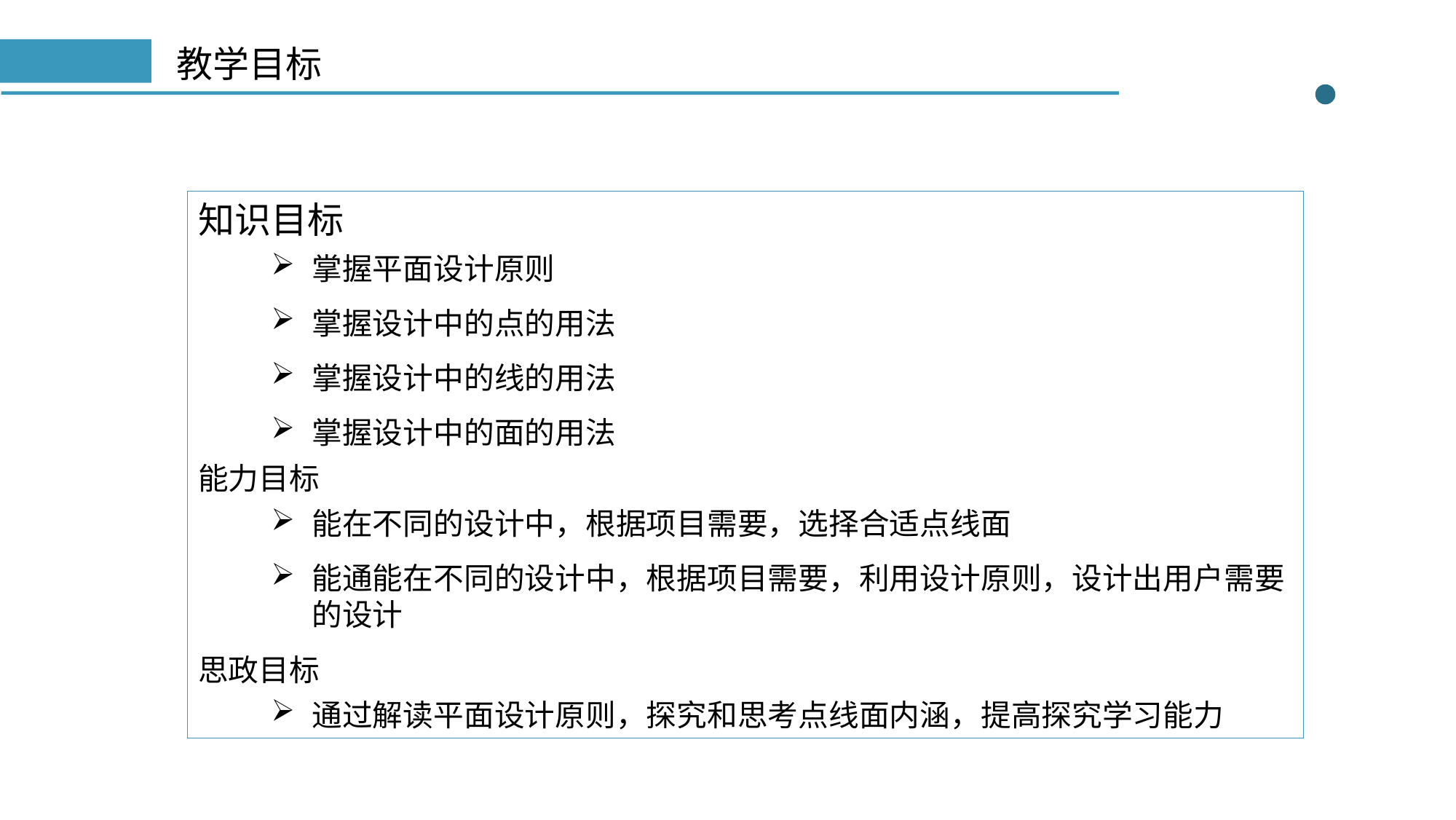

# 教学目标
知识目标
掌握平面设计原则
掌握设计中的点的用法
掌握设计中的线的用法
掌握设计中的面的用法
能力目标
能在不同的设计中，根据项目需要，选择合适点线面
能通能在不同的设计中，根据项目需要，利用设计原则，设计出用户需要的设计
思政目标
通过解读平面设计原则，探究和思考点线面内涵，提高探究学习能力